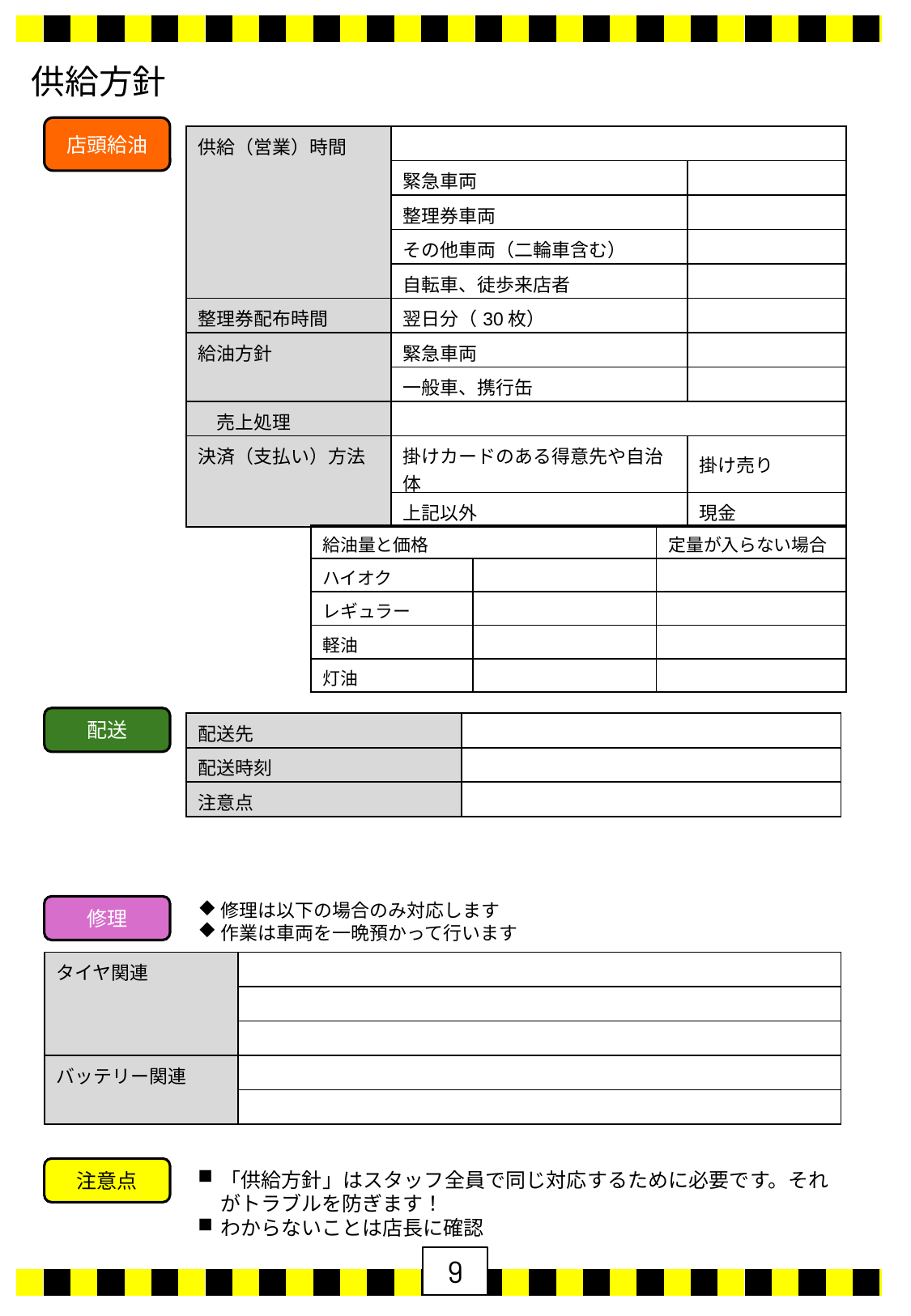

供給方針
店頭給油
| 供給（営業）時間 |  |  |
| --- | --- | --- |
|  | 緊急車両 |  |
|  | 整理券車両 |  |
|  | その他車両（二輪車含む） |  |
|  | 自転車、徒歩来店者 |  |
| 整理券配布時間 | 翌日分（30枚） |  |
| 給油方針 | 緊急車両 |  |
|  | 一般車、携行缶 |  |
| 売上処理 |  |  |
| 決済（支払い）方法 | 掛けカードのある得意先や自治体 | 掛け売り |
|  | 上記以外 | 現金 |
| 給油量と価格 |  | 定量が入らない場合 |
| --- | --- | --- |
| ハイオク |  |  |
| レギュラー |  |  |
| 軽油 |  |  |
| 灯油 |  |  |
配送
| 配送先 |  |
| --- | --- |
| 配送時刻 |  |
| 注意点 |  |
修理は以下の場合のみ対応します
作業は車両を一晩預かって行います
修理
| タイヤ関連 |  |
| --- | --- |
|  |  |
|  |  |
| バッテリー関連 |  |
|  |  |
注意点
「供給方針」はスタッフ全員で同じ対応するために必要です。それがトラブルを防ぎます！
わからないことは店長に確認
9